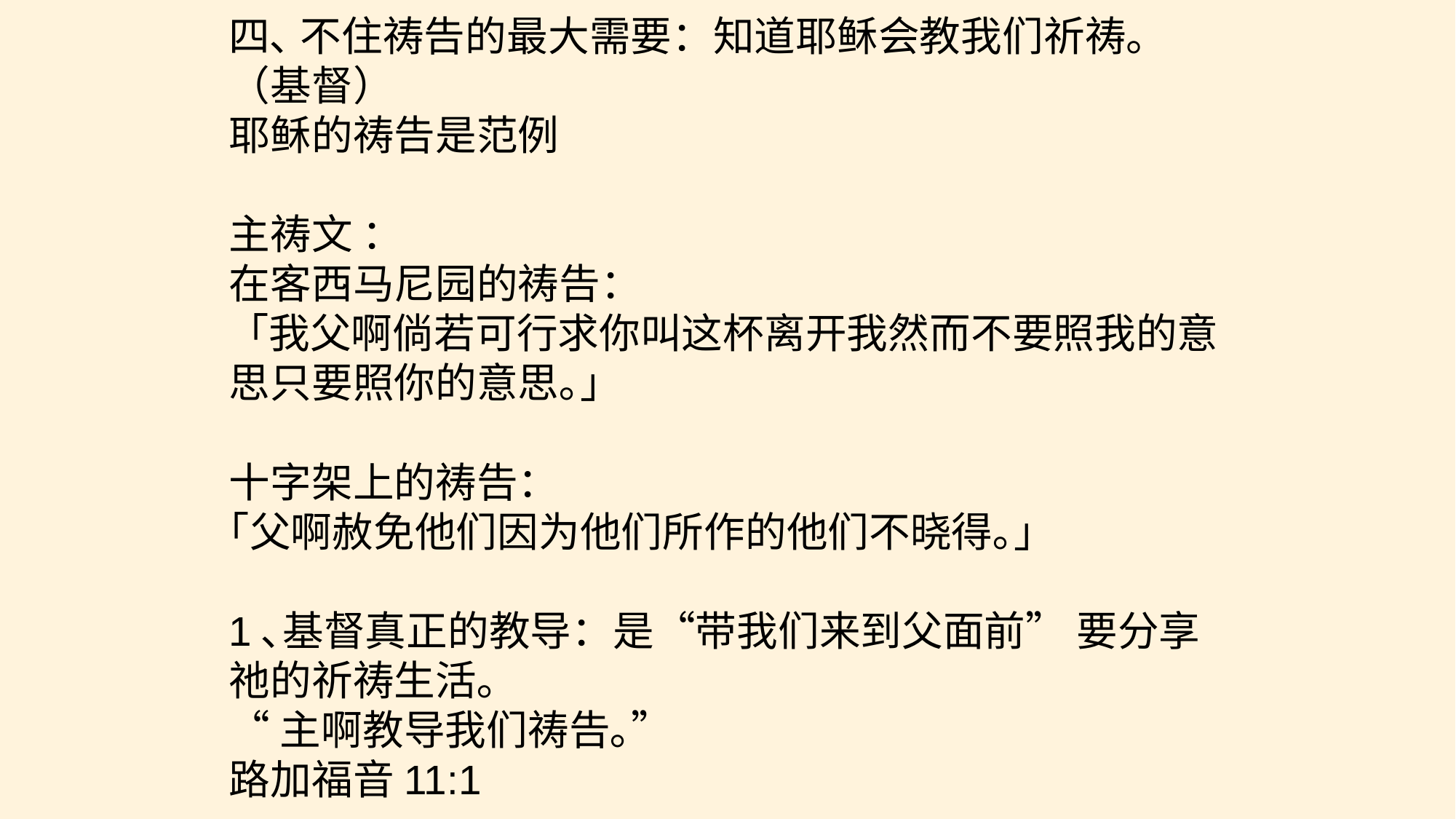

四､ 不住祷告的最⼤需要：知道耶稣会教我们祈祷。
（基督）
耶稣的祷告是范例

主祷⽂ ：
在客⻄⻢尼园的祷告：
 ｢我⽗啊倘若可⾏求你叫这杯离开我然⽽不要照我的意思只要照你的意思｡｣

⼗字架上的祷告：
｢⽗啊赦免他们因为他们所作的他们不晓得｡｣

1､基督真正的教导：是“带我们来到⽗⾯前” 要分享祂的祈祷⽣活｡
“主啊教导我们祷告｡”
路加福⾳11:1